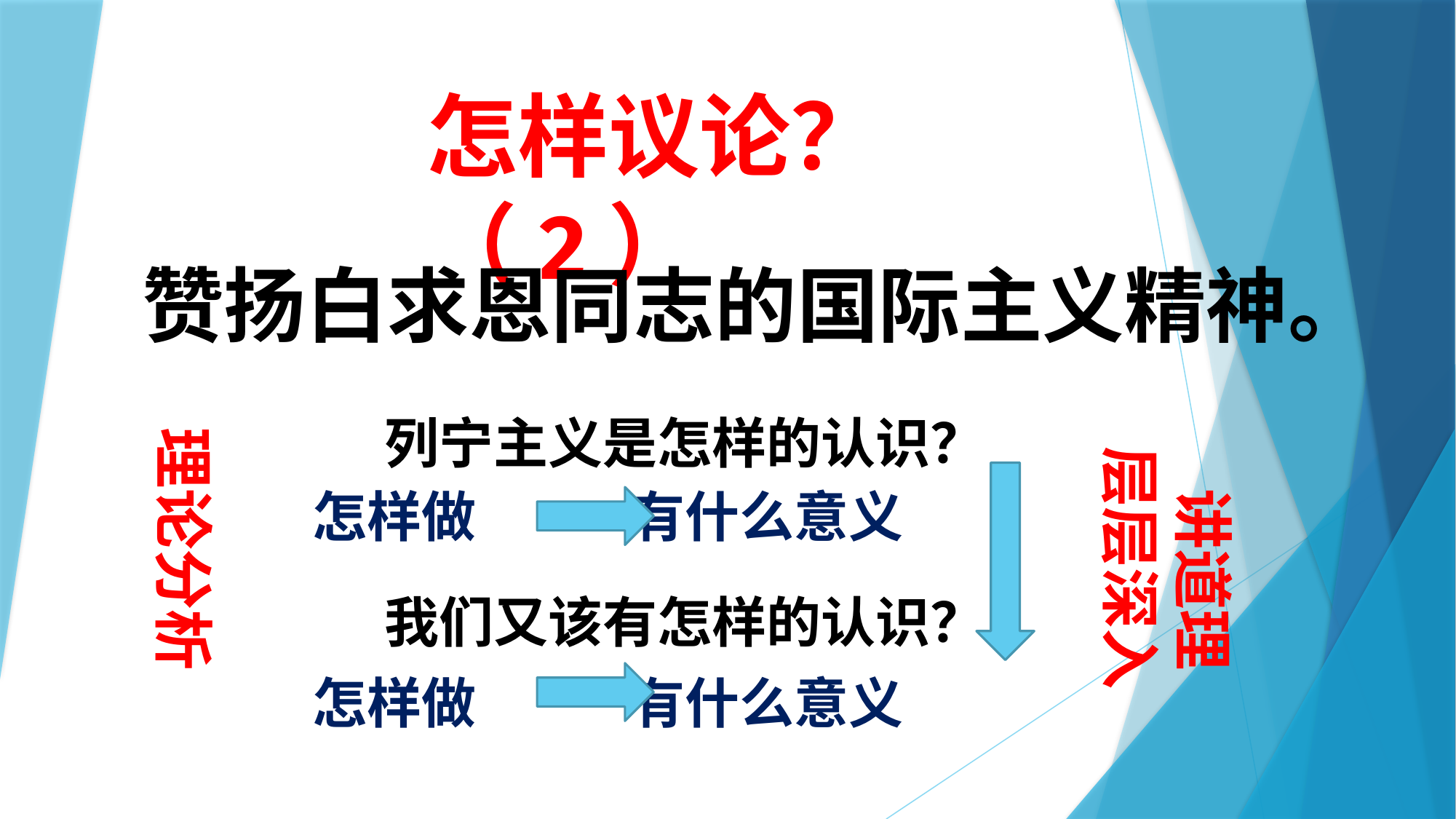

怎样议论？（2）
赞扬白求恩同志的国际主义精神。
#
列宁主义是怎样的认识？
理论分析
  讲道理
层层深入

怎样做                         有什么意义

我们又该有怎样的认识？
怎样做                         有什么意义